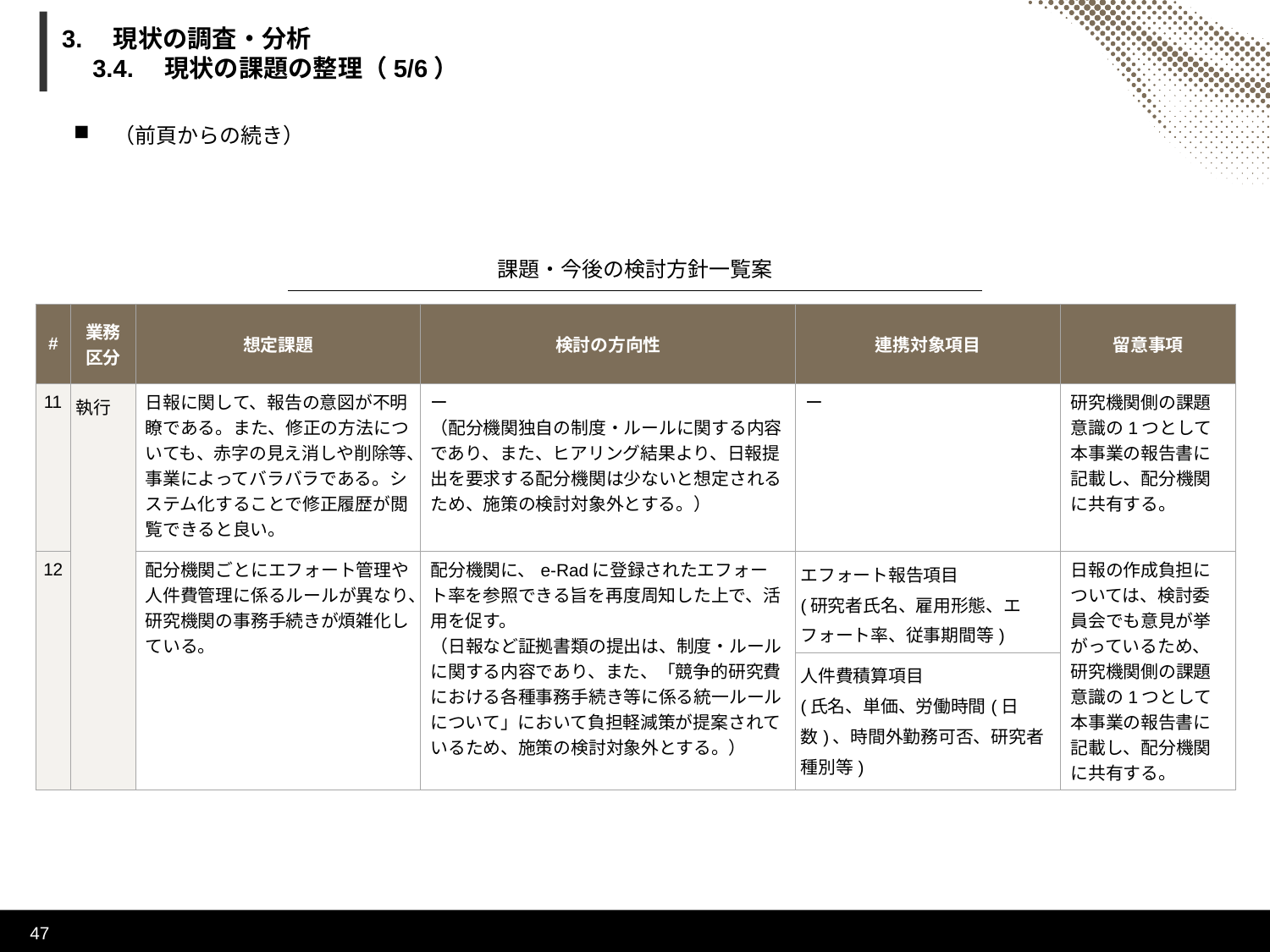

# 3.　現状の調査・分析 　3.4.　現状の課題の整理（5/6）
（前頁からの続き）
課題・今後の検討方針一覧案
| # | 業務 区分 | 想定課題 | 検討の方向性 | 連携対象項目 | 留意事項 |
| --- | --- | --- | --- | --- | --- |
| 11 | 執行 | 日報に関して、報告の意図が不明瞭である。また、修正の方法についても、赤字の見え消しや削除等、事業によってバラバラである。システム化することで修正履歴が閲覧できると良い。 | ー （配分機関独自の制度・ルールに関する内容であり、また、ヒアリング結果より、日報提出を要求する配分機関は少ないと想定されるため、施策の検討対象外とする。） | ー | 研究機関側の課題意識の1つとして本事業の報告書に記載し、配分機関に共有する。 |
| 12 | 執行 | 配分機関ごとにエフォート管理や人件費管理に係るルールが異なり、研究機関の事務手続きが煩雑化している。 | 配分機関に、e-Radに登録されたエフォート率を参照できる旨を再度周知した上で、活用を促す。 （日報など証拠書類の提出は、制度・ルールに関する内容であり、また、「競争的研究費における各種事務手続き等に係る統一ルールについて」において負担軽減策が提案されているため、施策の検討対象外とする。） | エフォート報告項目 (研究者氏名、雇用形態、エフォート率、従事期間等) | 日報の作成負担については、検討委員会でも意見が挙がっているため、研究機関側の課題意識の1つとして本事業の報告書に記載し、配分機関に共有する。 |
|  |  |  |  | 人件費積算項目 (氏名、単価、労働時間(日数)、時間外勤務可否、研究者種別等) |  |